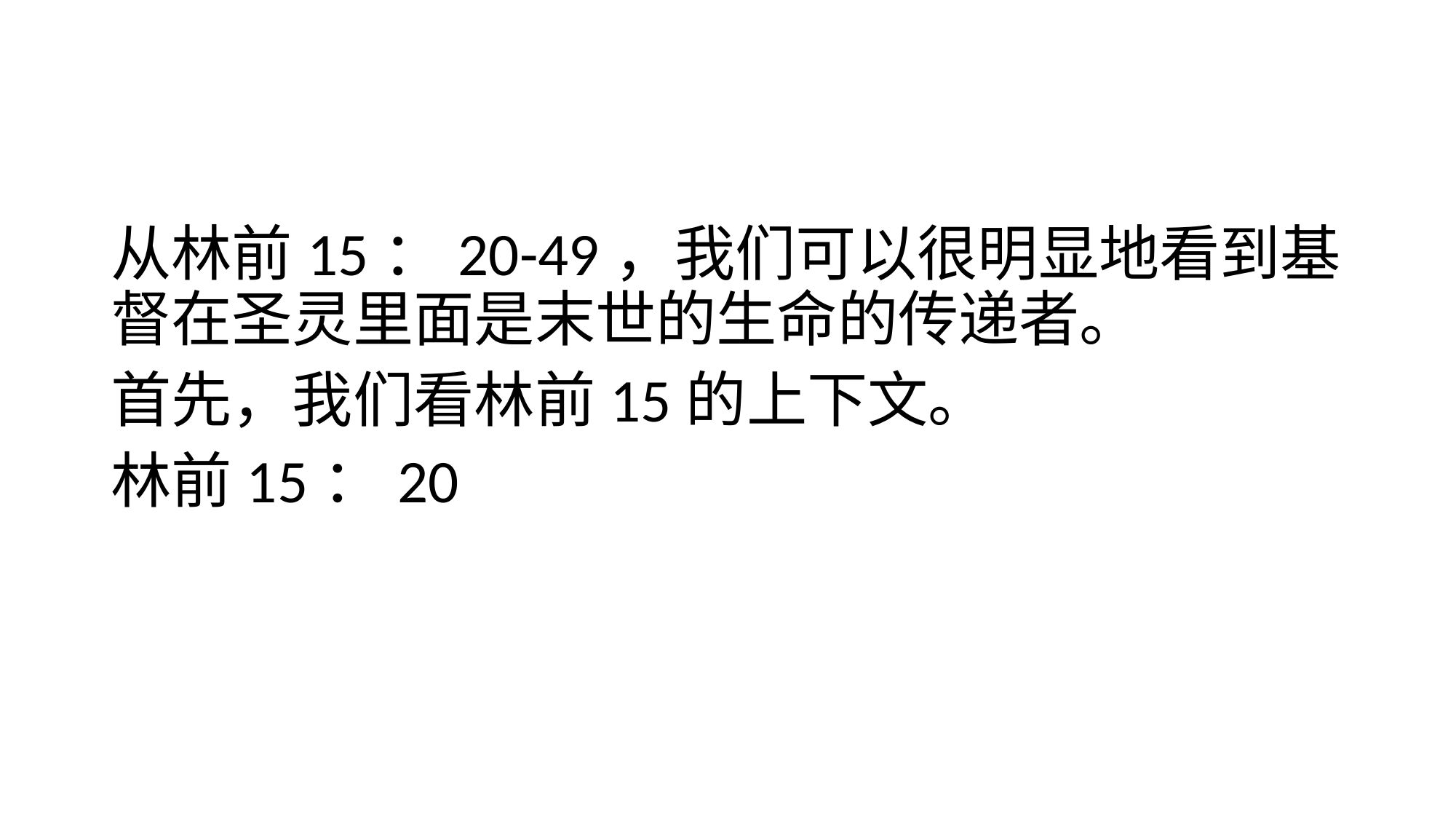

#
从林前15：20-49，我们可以很明显地看到基督在圣灵里面是末世的生命的传递者。
首先，我们看林前15的上下文。
林前15：20